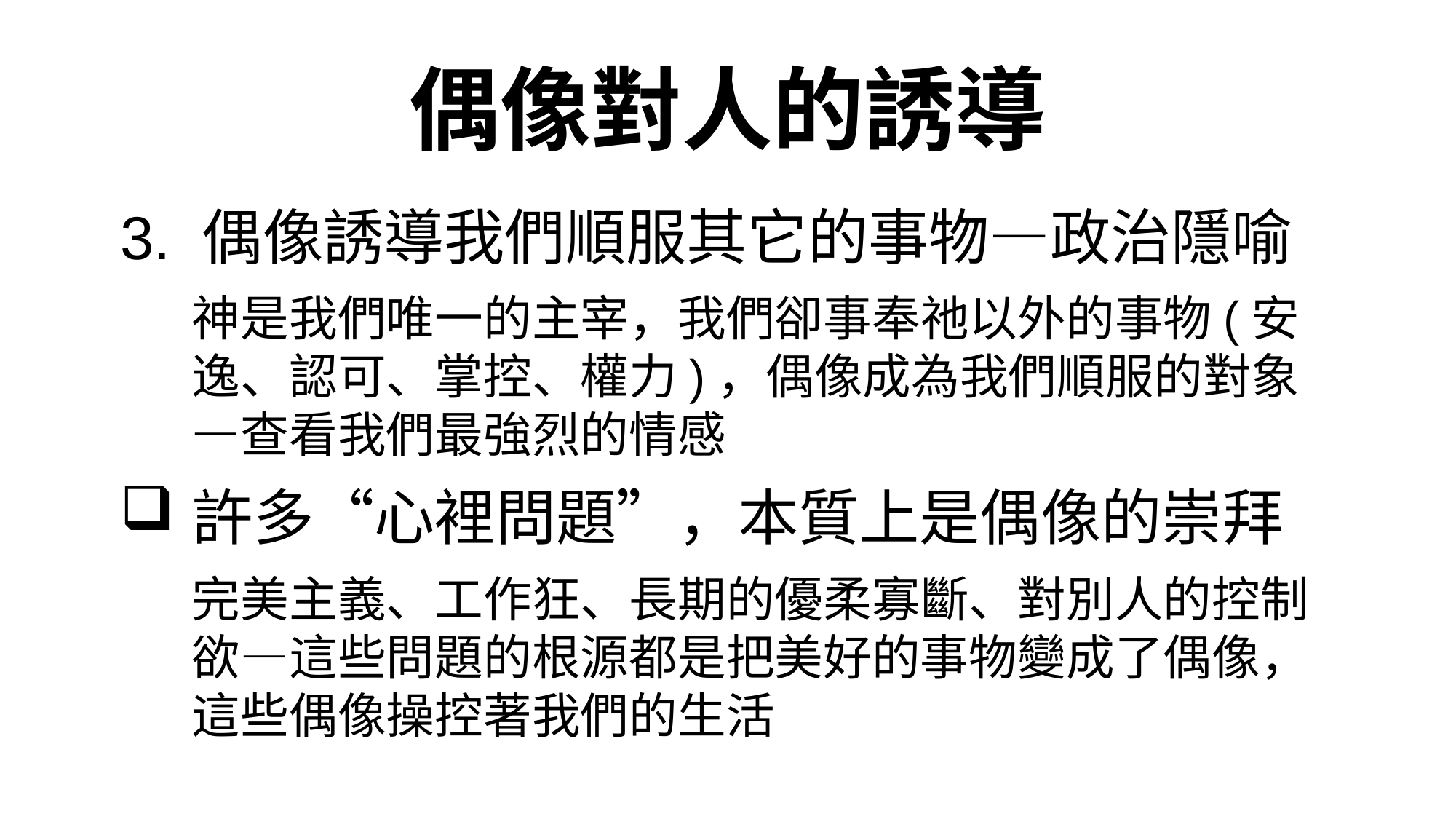

偶像對人的誘導
3. 偶像誘導我們順服其它的事物—政治隱喻
神是我們唯一的主宰，我們卻事奉祂以外的事物(安逸、認可、掌控、權力)，偶像成為我們順服的對象—查看我們最強烈的情感
許多“心裡問題”，本質上是偶像的崇拜
完美主義、工作狂、長期的優柔寡斷、對別人的控制欲—這些問題的根源都是把美好的事物變成了偶像，這些偶像操控著我們的生活